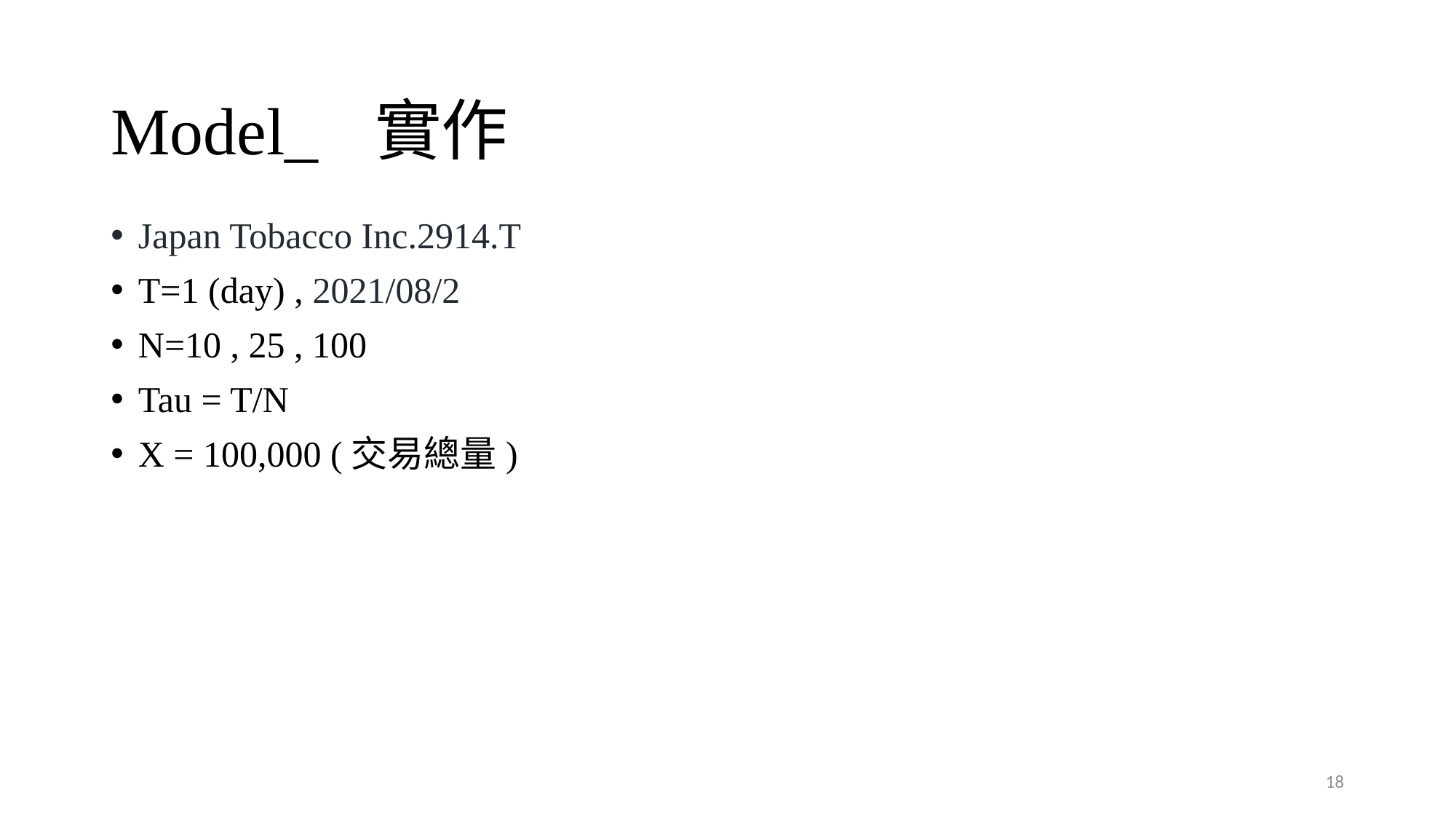

# Model_ 實作
Japan Tobacco Inc.2914.T
T=1 (day) , 2021/08/2
N=10 , 25 , 100
Tau = T/N
X = 100,000 (交易總量)

18